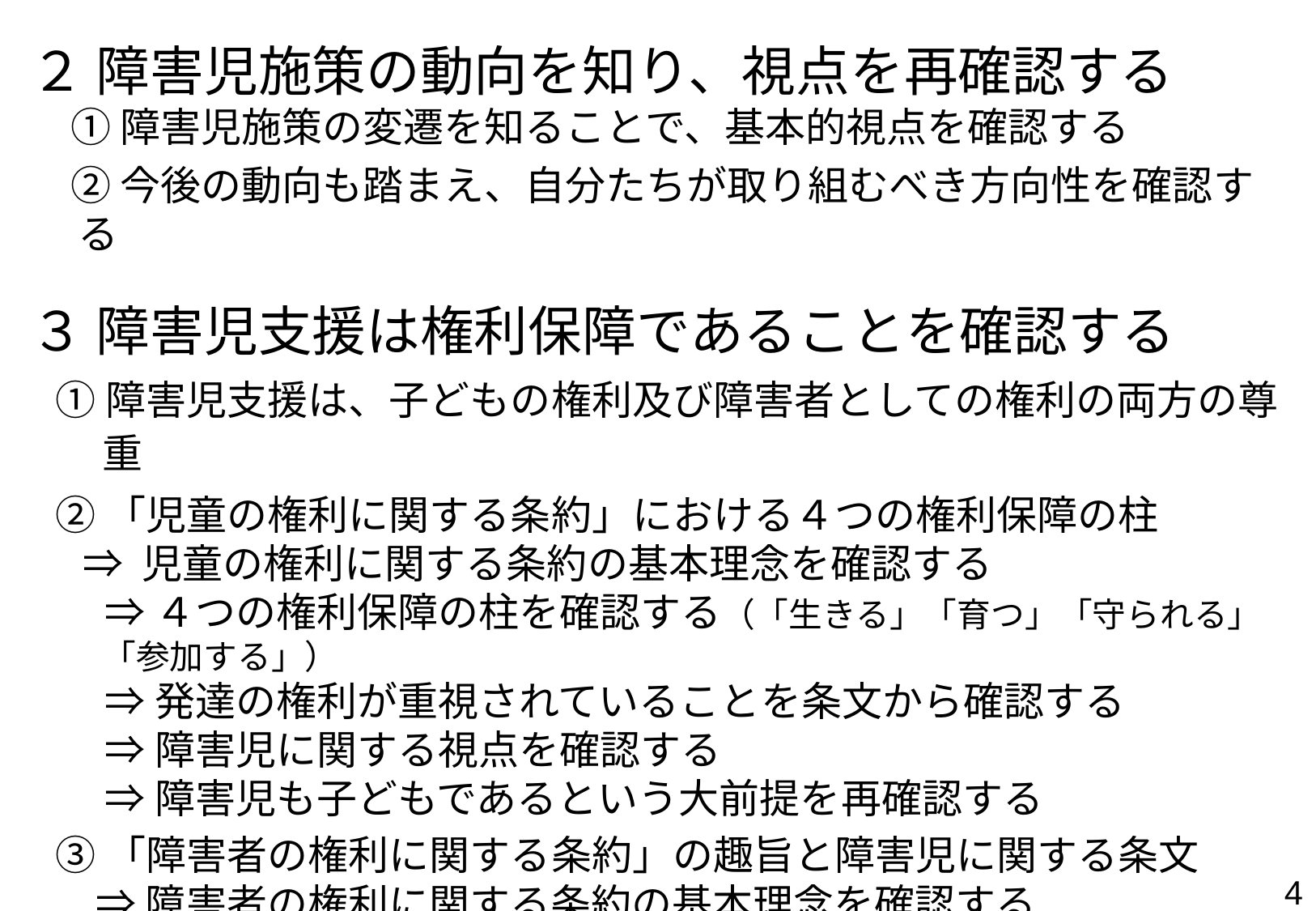

２ 障害児施策の動向を知り、視点を再確認する
　① 障害児施策の変遷を知ることで、基本的視点を確認する
　② 今後の動向も踏まえ、自分たちが取り組むべき方向性を確認する
３ 障害児支援は権利保障であることを確認する
①障害児支援は、子どもの権利及び障害者としての権利の両方の尊重
②「児童の権利に関する条約」における４つの権利保障の柱
   ⇒ 児童の権利に関する条約の基本理念を確認する
　 ⇒ ４つの権利保障の柱を確認する（「生きる」「育つ」「守られる」「参加する」）
　 ⇒ 発達の権利が重視されていることを条文から確認する
　 ⇒ 障害児に関する視点を確認する
　 ⇒ 障害児も子どもであるという大前提を再確認する
③「障害者の権利に関する条約」の趣旨と障害児に関する条文
　⇒ 障害者の権利に関する条約の基本理念を確認する
　⇒ 共生社会の実現（インクルージョン）のための支援であることを確認
　⇒ 合理的配慮を含む環境へのアプローチであることを確認する
4